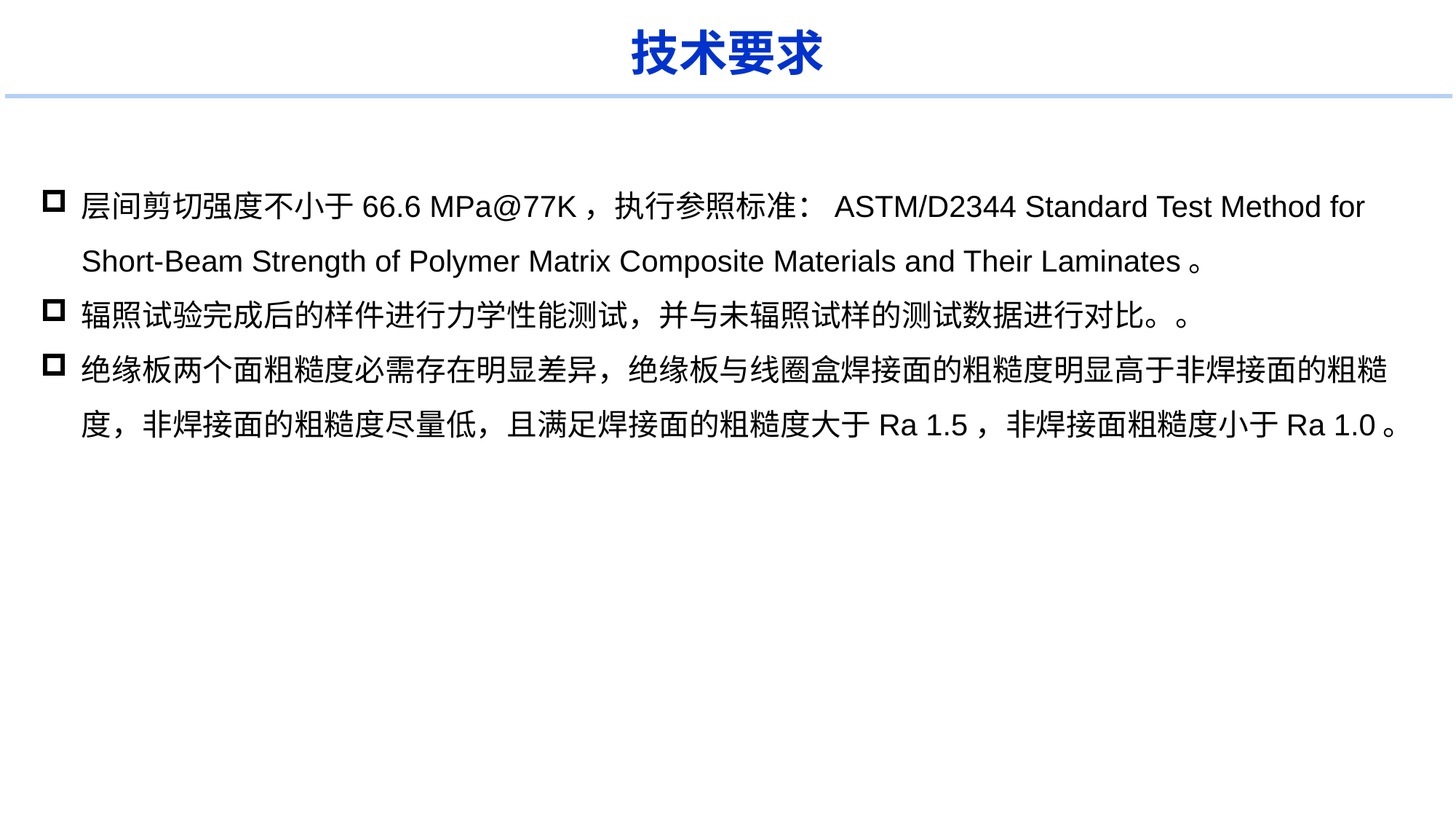

技术要求
层间剪切强度不小于66.6 MPa@77K，执行参照标准：ASTM/D2344 Standard Test Method for Short-Beam Strength of Polymer Matrix Composite Materials and Their Laminates。
辐照试验完成后的样件进行力学性能测试，并与未辐照试样的测试数据进行对比。。
绝缘板两个面粗糙度必需存在明显差异，绝缘板与线圈盒焊接面的粗糙度明显高于非焊接面的粗糙度，非焊接面的粗糙度尽量低，且满足焊接面的粗糙度大于Ra 1.5，非焊接面粗糙度小于Ra 1.0。